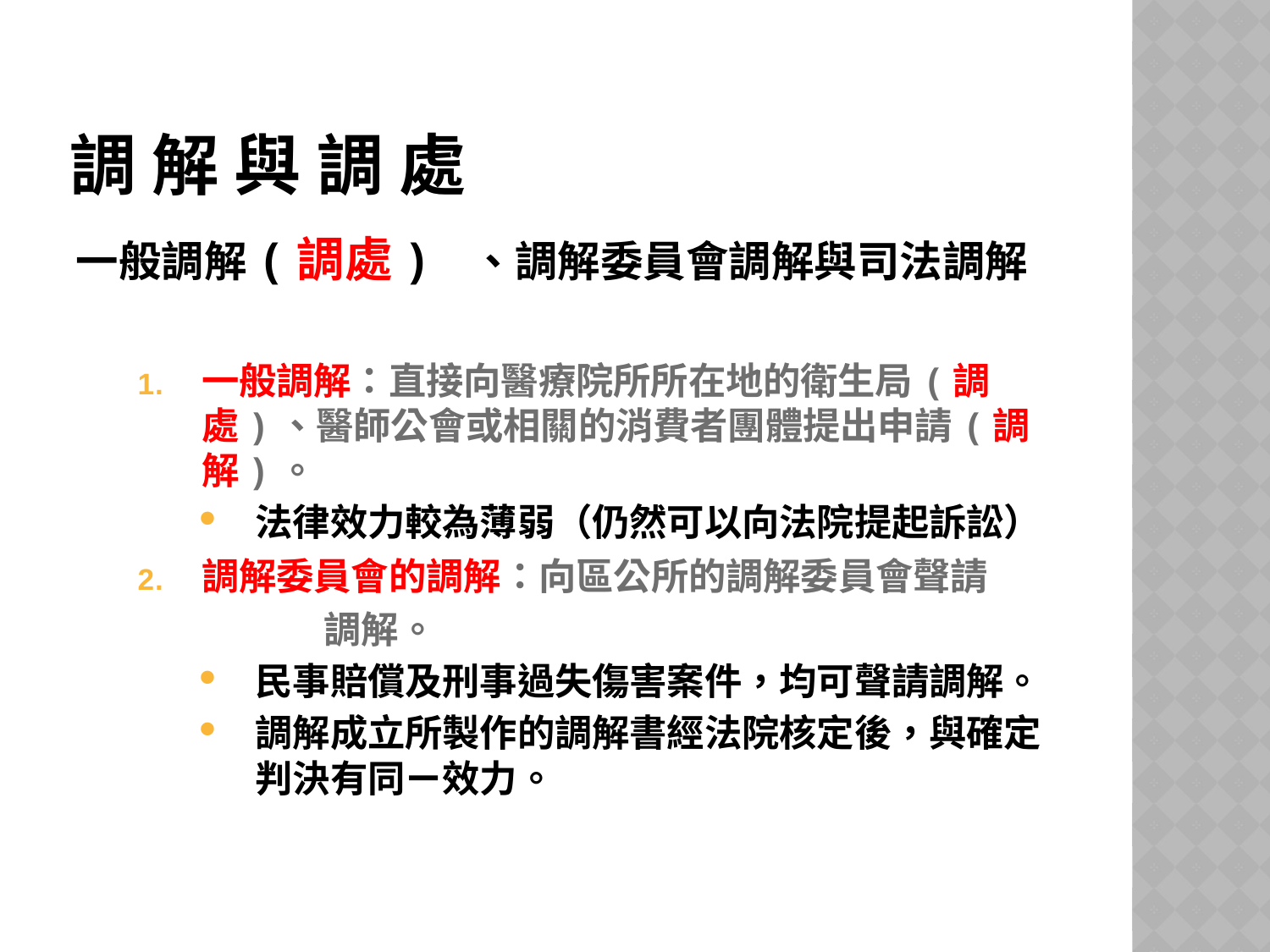

# 調 解 與 調 處
一般調解(調處) 、調解委員會調解與司法調解

一般調解：直接向醫療院所所在地的衛生局(調處)、醫師公會或相關的消費者團體提出申請(調解)。
法律效力較為薄弱（仍然可以向法院提起訴訟）
調解委員會的調解：向區公所的調解委員會聲請
                     調解。
民事賠償及刑事過失傷害案件，均可聲請調解。
調解成立所製作的調解書經法院核定後，與確定判決有同ㄧ效力。